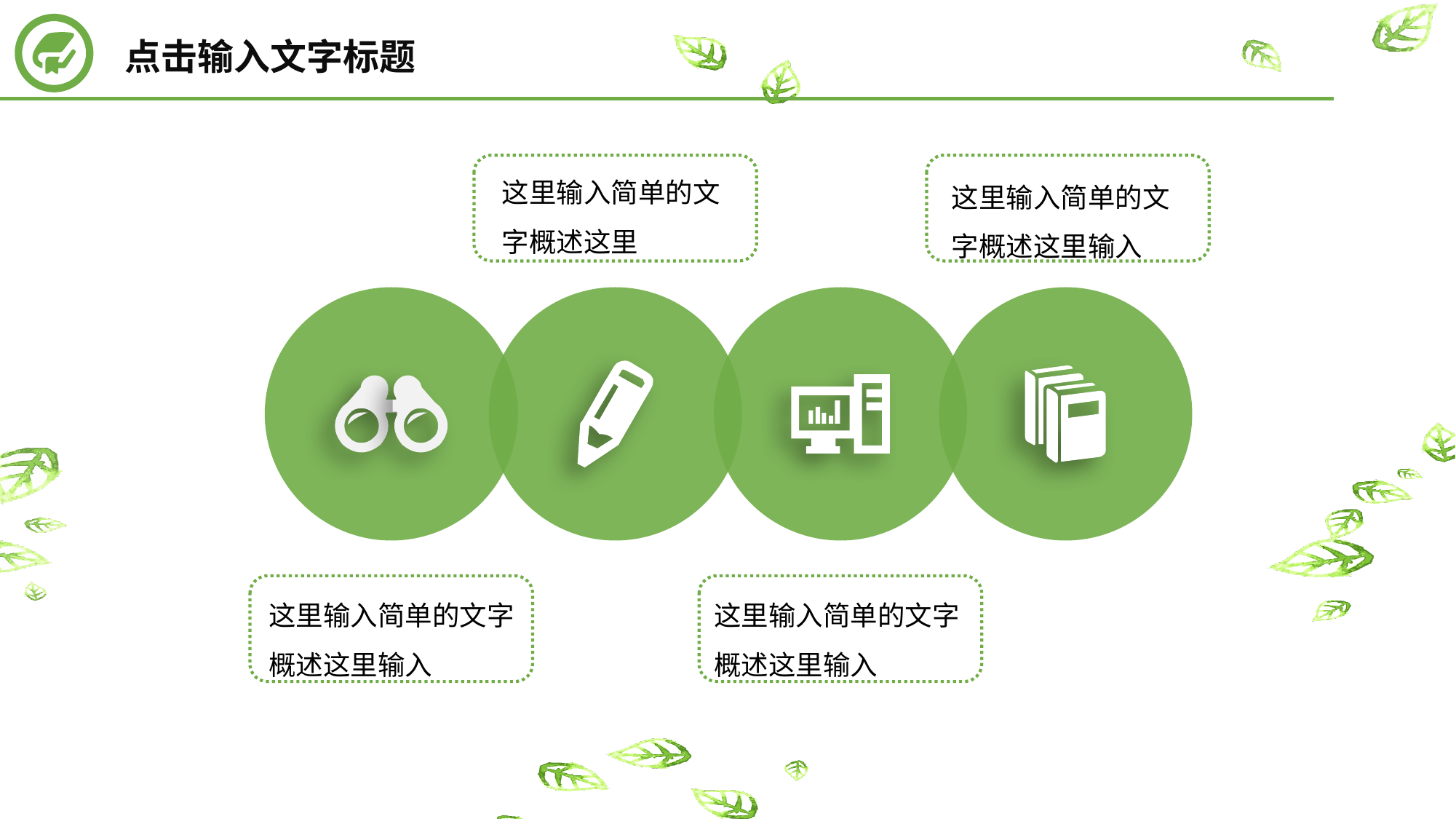

点击输入文字标题
这里输入简单的文字概述这里

这里输入简单的文字概述这里输入

这里输入简单的文字概述这里输入

这里输入简单的文字概述这里输入
延时